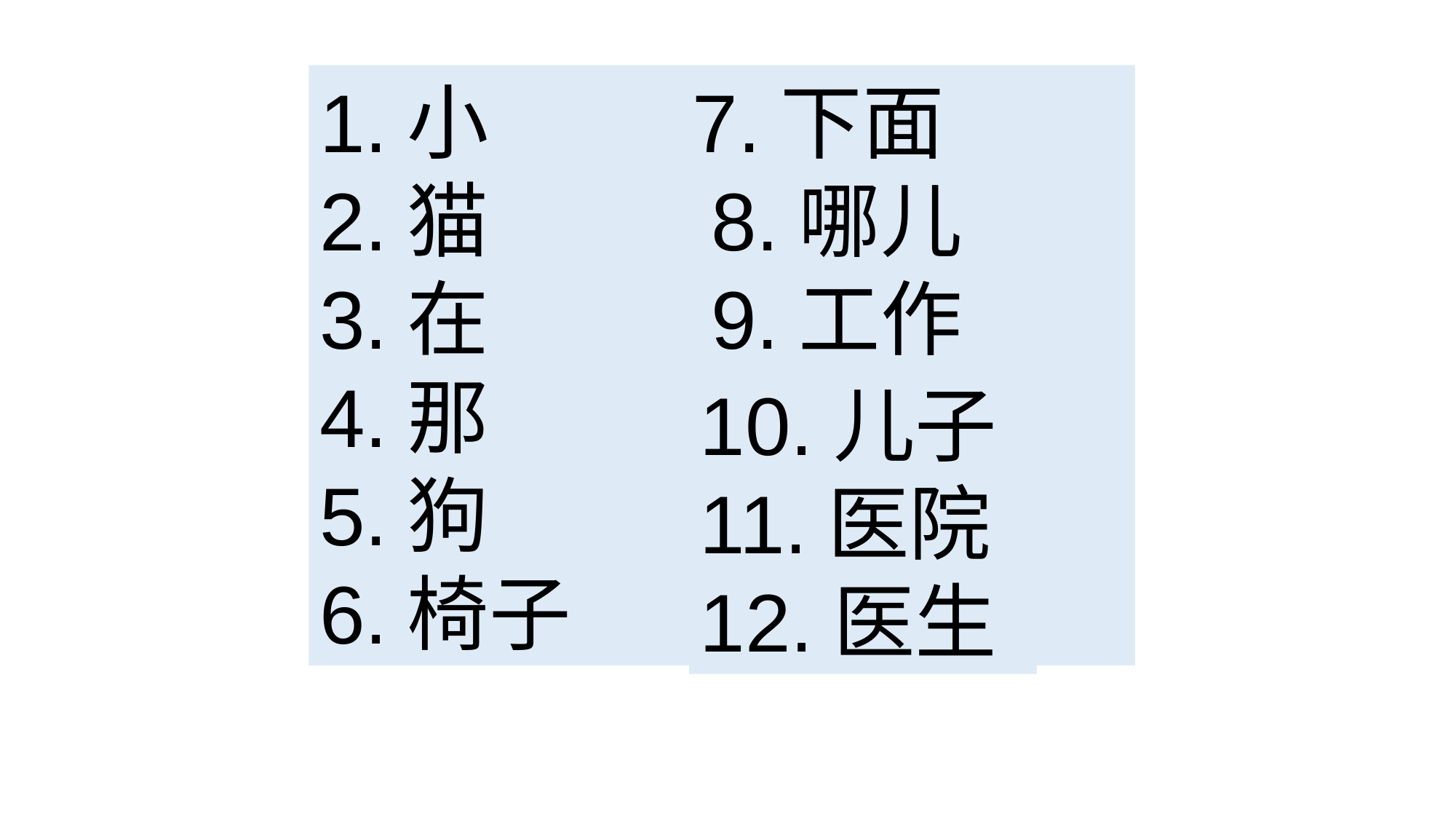

1.小          7.下面
2.猫           8.哪儿
3.在           9.工作
4.那
5.狗
6.椅子
10.儿子
11.医院
12.医生